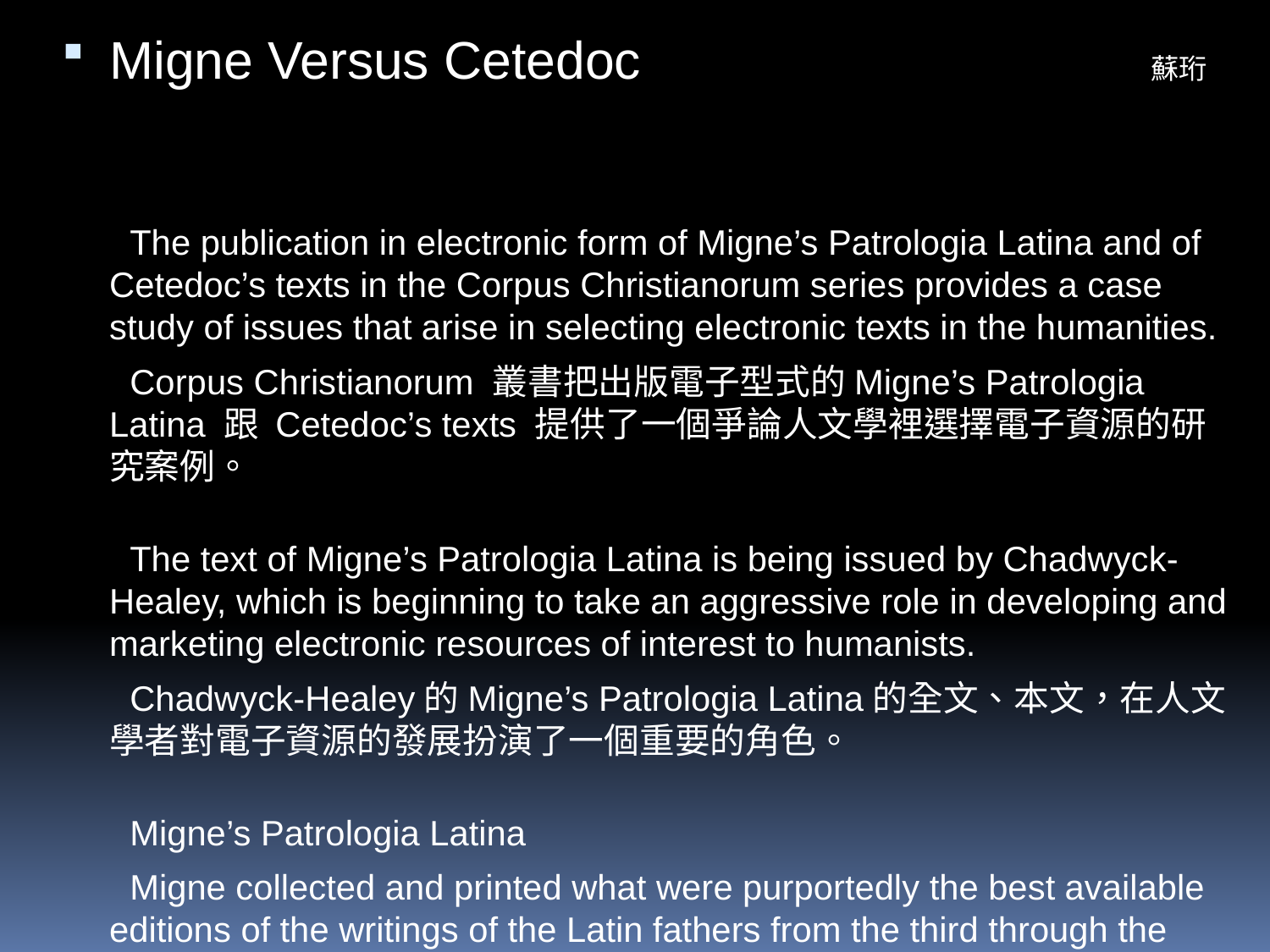

Migne Versus Cetedoc                                  蘇珩

       The publication in electronic form of Migne’s Patrologia Latina and of Cetedoc’s texts in the Corpus Christianorum series provides a case study of issues that arise in selecting electronic texts in the humanities.
       Corpus Christianorum 叢書把出版電子型式的Migne’s Patrologia Latina 跟 Cetedoc’s texts 提供了一個爭論人文學裡選擇電子資源的研究案例。

       The text of Migne’s Patrologia Latina is being issued by Chadwyck-Healey, which is beginning to take an aggressive role in developing and marketing electronic resources of interest to humanists.
       Chadwyck-Healey的Migne’s Patrologia Latina的全文、本文，在人文學者對電子資源的發展扮演了一個重要的角色。

       Migne’s Patrologia Latina
       Migne collected and printed what were purportedly the best available editions of the writings of the Latin fathers from the third through the thirteenth century.
       Migne收集並印了號稱現有最佳版本的13世紀末葉拉丁美洲的教父學著作。